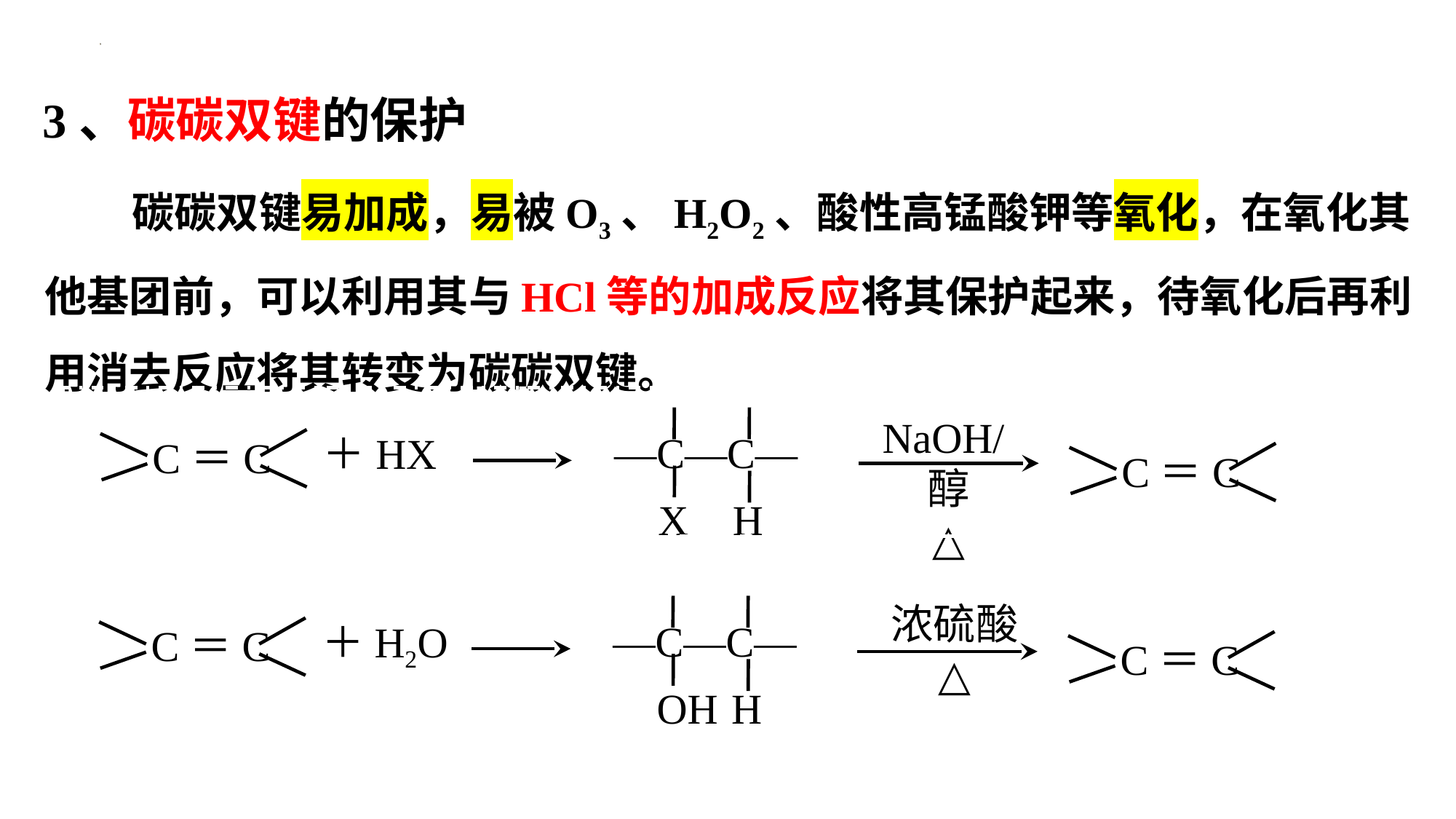

3、碳碳双键的保护
        碳碳双键易加成，易被O3、H2O2、酸性高锰酸钾等氧化，在氧化其他基团前，可以利用其与HCl等的加成反应将其保护起来，待氧化后再利用消去反应将其转变为碳碳双键。

NaOH/醇
△
—C—C—
H
X
＋HX
C＝C
C＝C

浓硫酸
△

—C—C—
OH
H
＋H2O
C＝C
C＝C